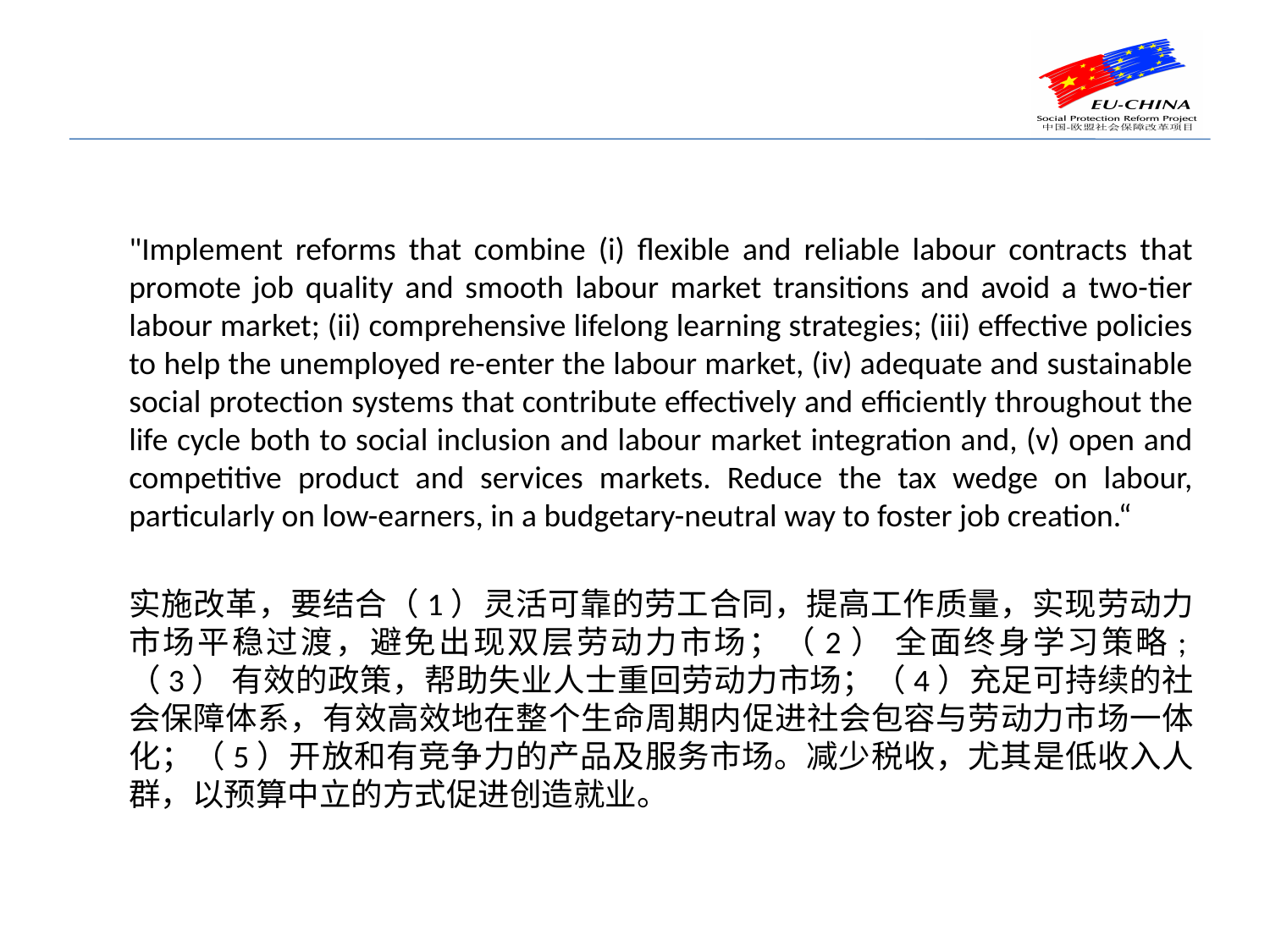

#
"Implement reforms that combine (i) flexible and reliable labour contracts that promote job quality and smooth labour market transitions and avoid a two-tier labour market; (ii) comprehensive lifelong learning strategies; (iii) effective policies to help the unemployed re-enter the labour market, (iv) adequate and sustainable social protection systems that contribute effectively and efficiently throughout the life cycle both to social inclusion and labour market integration and, (v) open and competitive product and services markets. Reduce the tax wedge on labour, particularly on low-earners, in a budgetary-neutral way to foster job creation.“

实施改革，要结合（1）灵活可靠的劳工合同，提高工作质量，实现劳动力市场平稳过渡，避免出现双层劳动力市场；（2） 全面终身学习策略;（3） 有效的政策，帮助失业人士重回劳动力市场；（4）充足可持续的社会保障体系，有效高效地在整个生命周期内促进社会包容与劳动力市场一体化；（5）开放和有竞争力的产品及服务市场。减少税收，尤其是低收入人群，以预算中立的方式促进创造就业。